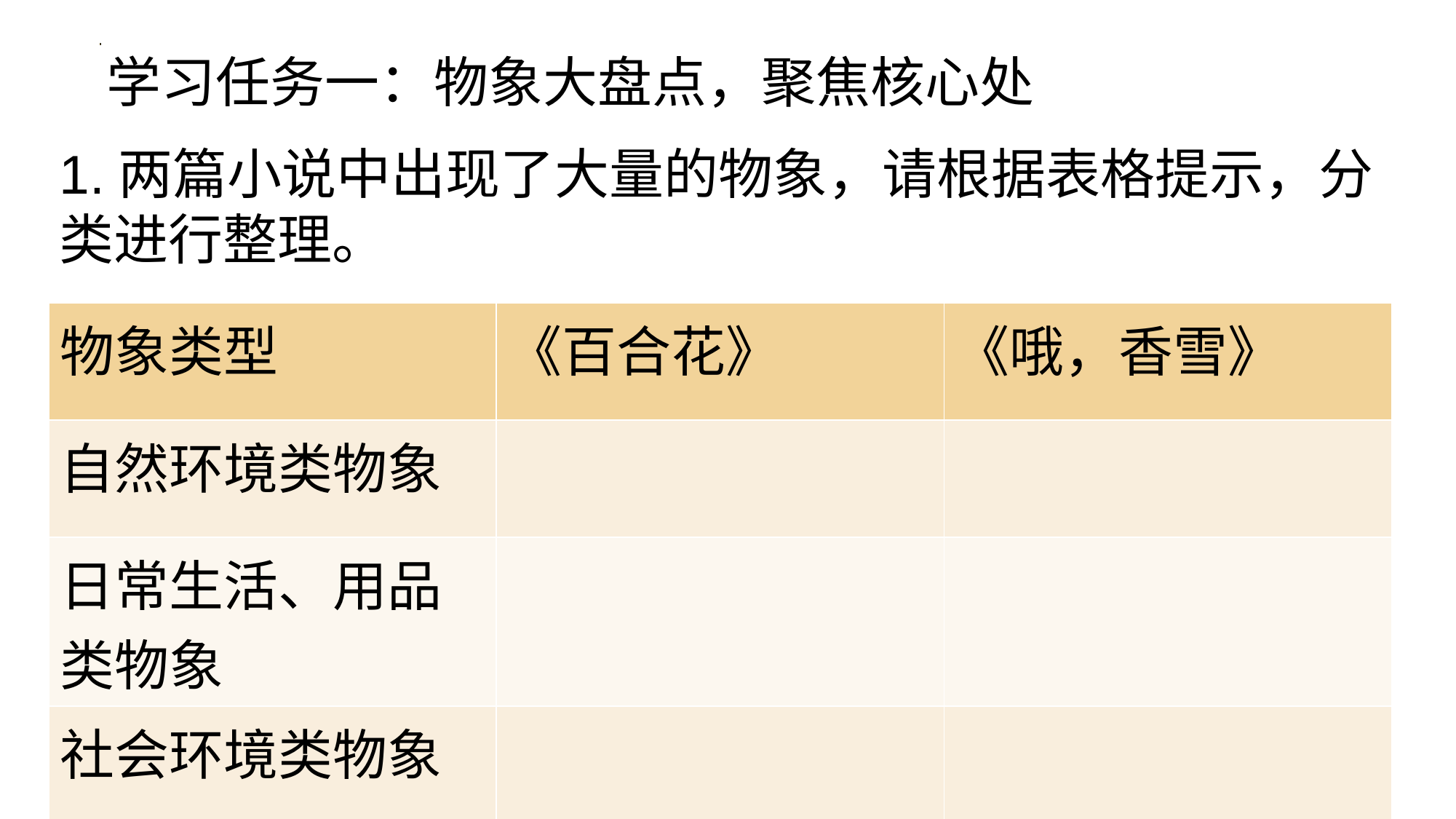

学习任务一：物象大盘点，聚焦核心处
1.两篇小说中出现了大量的物象，请根据表格提示，分类进行整理。
| 物象类型 | 《百合花》 | 《哦，香雪》 |
| --- | --- | --- |
| 自然环境类物象 |  |  |
| 日常生活、用品类物象 |  |  |
| 社会环境类物象 |  |  |